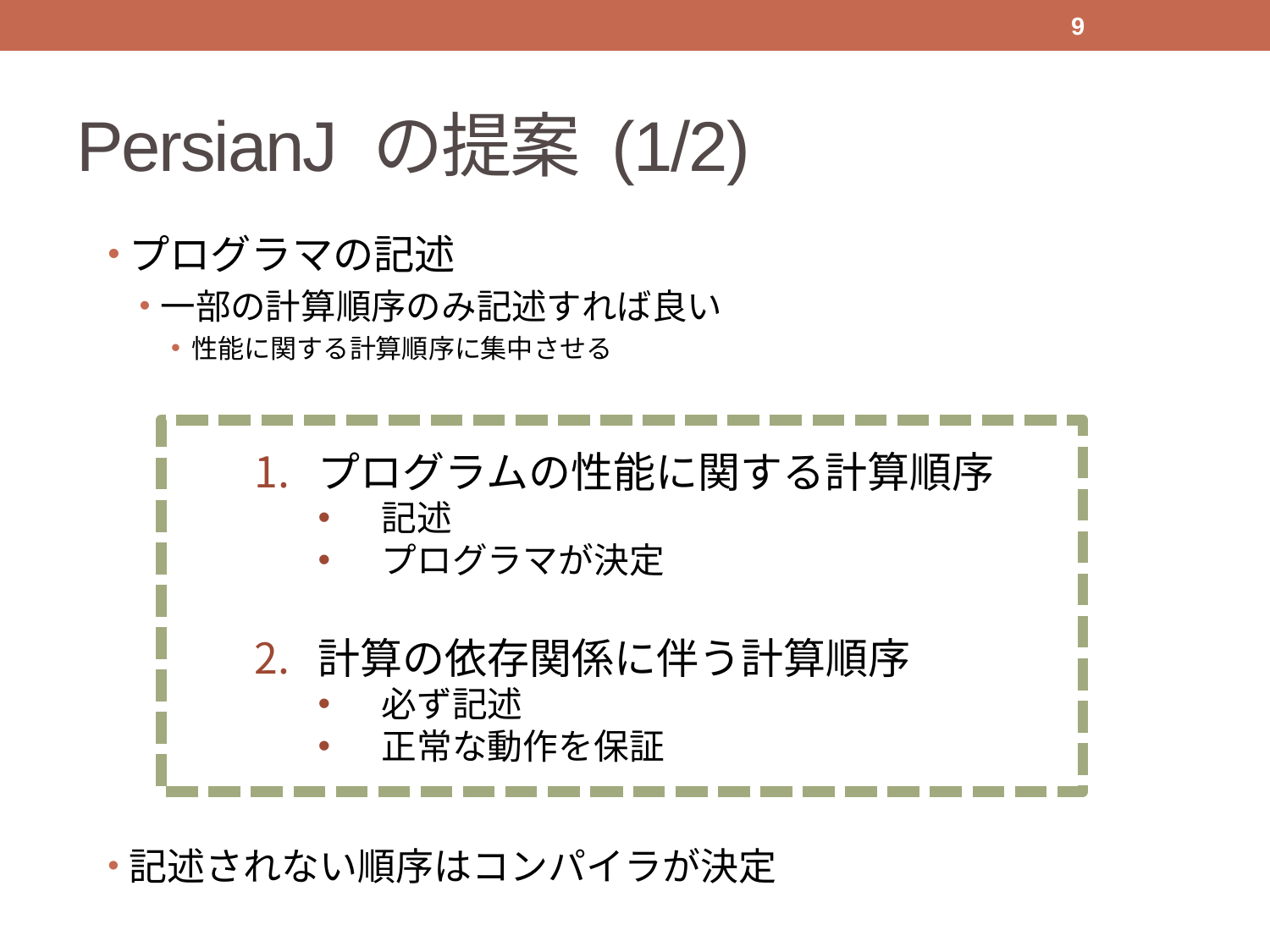

9
# PersianJ の提案 (1/2)
プログラマの記述
一部の計算順序のみ記述すれば良い
性能に関する計算順序に集中させる

記述されない順序はコンパイラが決定

プログラムの性能に関する計算順序
記述
プログラマが決定

計算の依存関係に伴う計算順序
必ず記述
正常な動作を保証